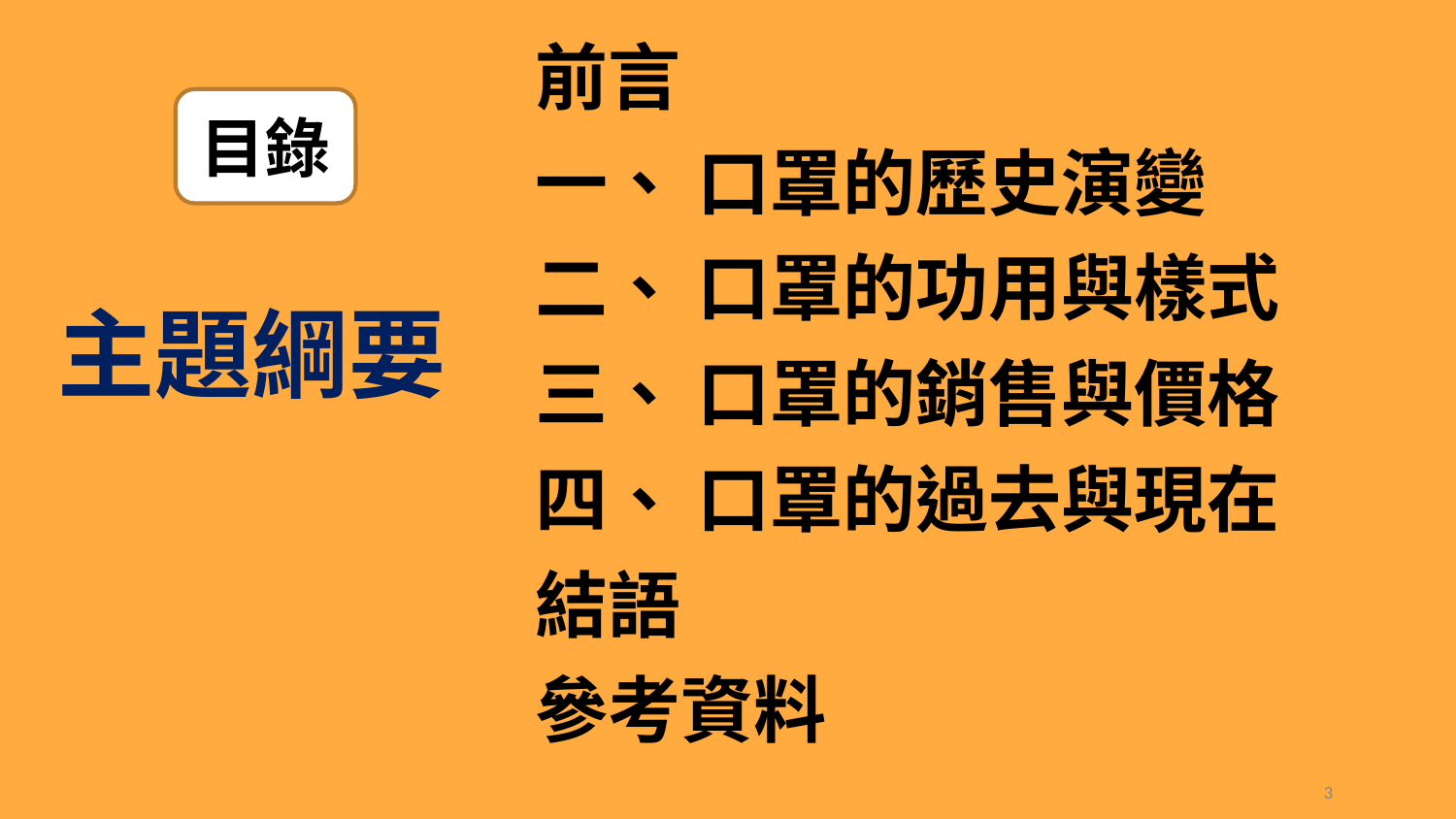

前言
一、 口罩的歷史演變
二、 口罩的功用與樣式
三、 口罩的銷售與價格
四、 口罩的過去與現在
結語
參考資料

目錄
# 主題綱要
3